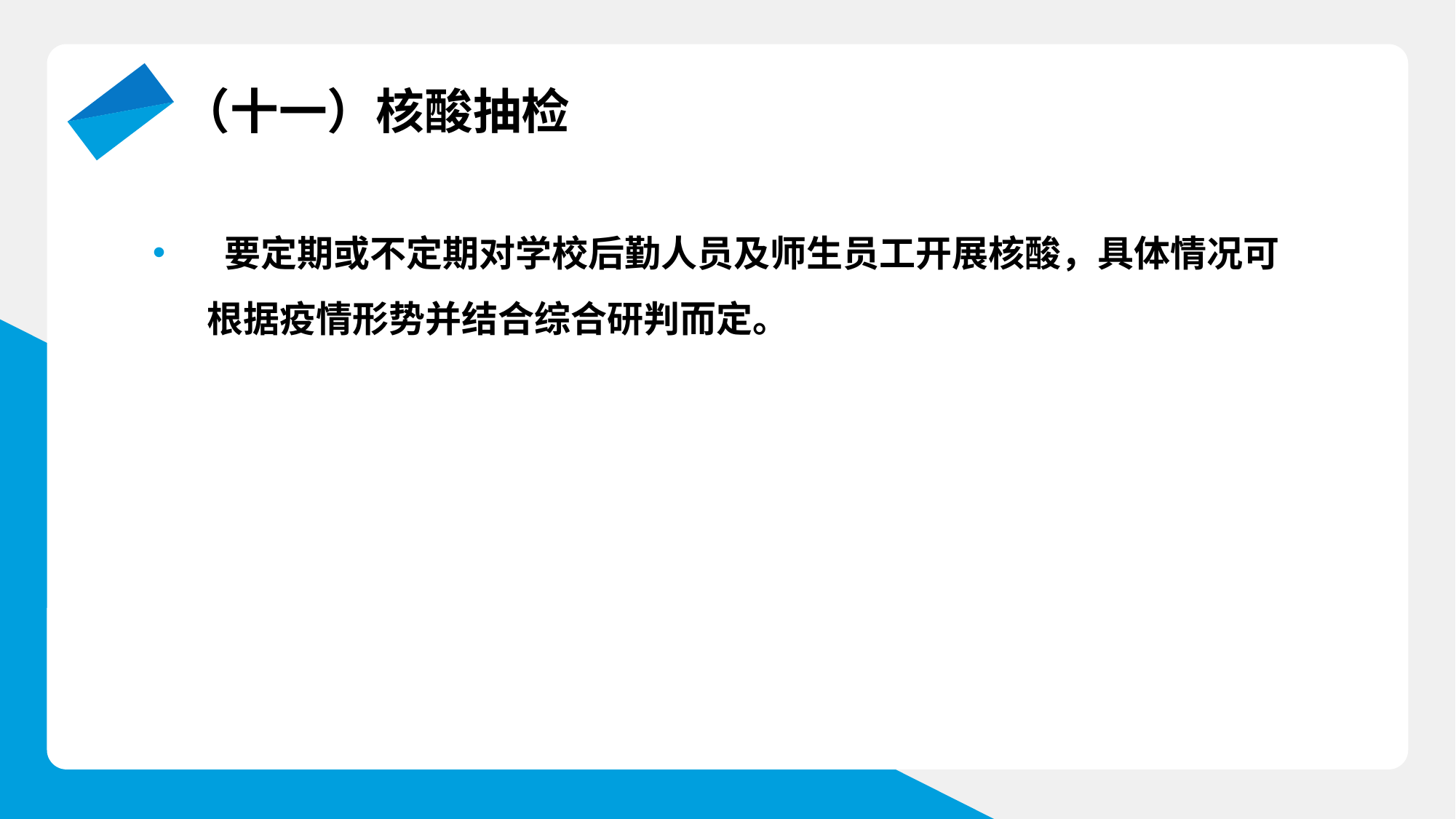

（十一）核酸抽检

 要定期或不定期对学校后勤人员及师生员工开展核酸，具体情况可根据疫情形势并结合综合研判而定。